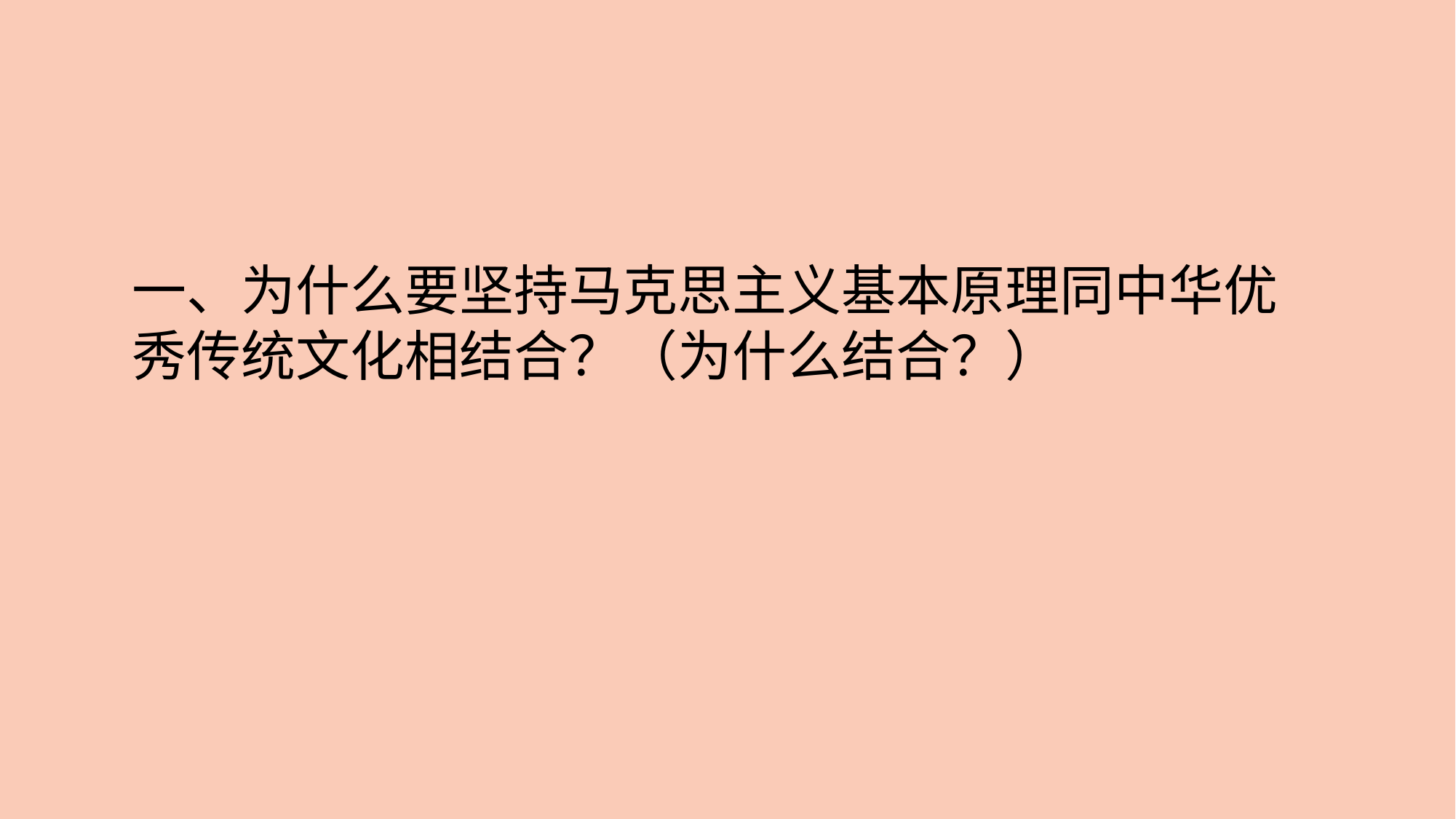

一、为什么要坚持马克思主义基本原理同中华优秀传统文化相结合？（为什么结合？）